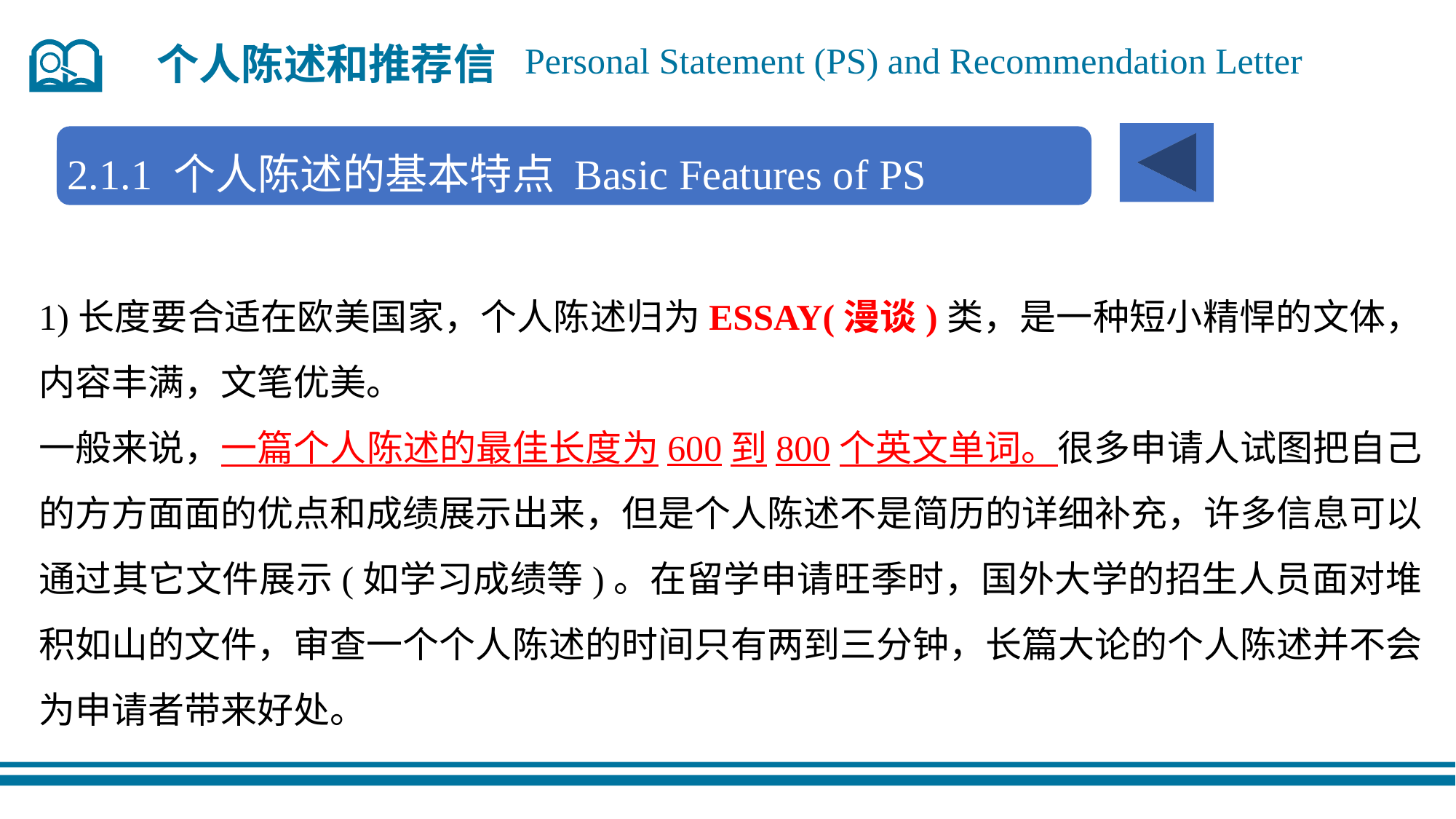

个人陈述和推荐信
Personal Statement (PS) and Recommendation Letter

2.1.1 个人陈述的基本特点 Basic Features of PS
1)长度要合适在欧美国家，个人陈述归为ESSAY(漫谈)类，是一种短小精悍的文体，内容丰满，文笔优美。
一般来说，一篇个人陈述的最佳长度为600到800个英文单词。很多申请人试图把自己的方方面面的优点和成绩展示出来，但是个人陈述不是简历的详细补充，许多信息可以通过其它文件展示(如学习成绩等)。在留学申请旺季时，国外大学的招生人员面对堆积如山的文件，审查一个个人陈述的时间只有两到三分钟，长篇大论的个人陈述并不会为申请者带来好处。